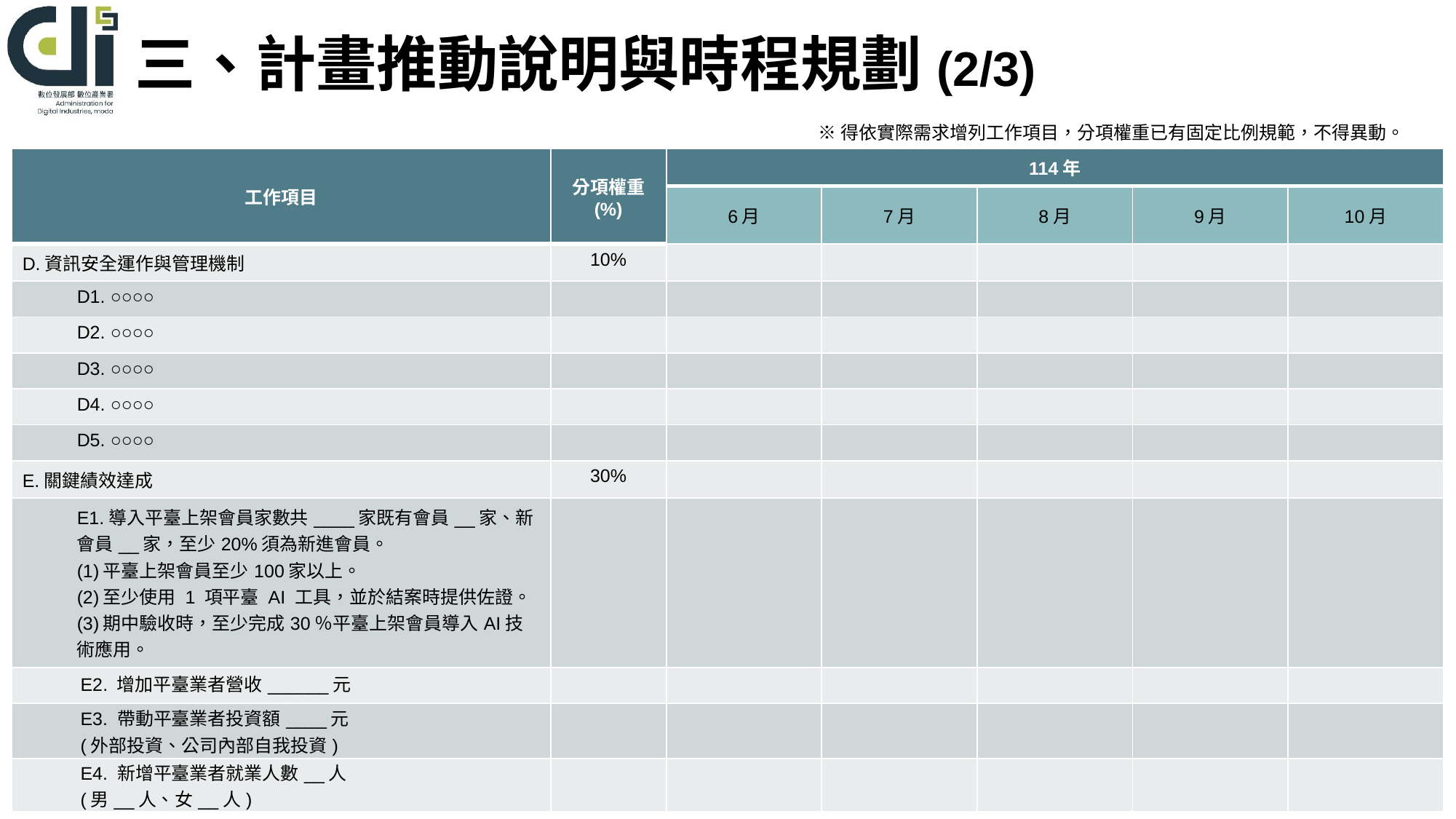

# 三、計畫推動說明與時程規劃(2/3)
※得依實際需求增列工作項目，分項權重已有固定比例規範，不得異動。
| 工作項目 | 分項權重 (%) | 114年 |  |  |  |  |
| --- | --- | --- | --- | --- | --- | --- |
|  |  | 6月 | 7月 | 8月 | 9月 | 10月 |
| D.資訊安全運作與管理機制 | 10% |  |  |  |  |  |
| D1. ○○○○ |  |  |  |  |  |  |
| D2. ○○○○ |  |  |  |  |  |  |
| D3. ○○○○ |  |  |  |  |  |  |
| D4. ○○○○ |  |  |  |  |  |  |
| D5. ○○○○ |  |  |  |  |  |  |
| E.關鍵績效達成 | 30% |  |  |  |  |  |
| E1.導入平臺上架會員家數共\_\_\_\_家既有會員\_\_家、新會員\_\_家，至少20%須為新進會員。 (1)平臺上架會員至少100家以上。 (2)至少使用 1 項平臺 AI 工具，並於結案時提供佐證。 (3)期中驗收時，至少完成30％平臺上架會員導入AI技術應用。 |  |  |  |  |  |  |
| E2. 增加平臺業者營收\_\_\_\_\_\_元 |  |  |  |  |  |  |
| E3. 帶動平臺業者投資額\_\_\_\_元 (外部投資、公司內部自我投資) |  |  |  |  |  |  |
| E4. 新增平臺業者就業人數\_\_人 (男\_\_人、女\_\_人) |  |  |  |  |  |  |
15